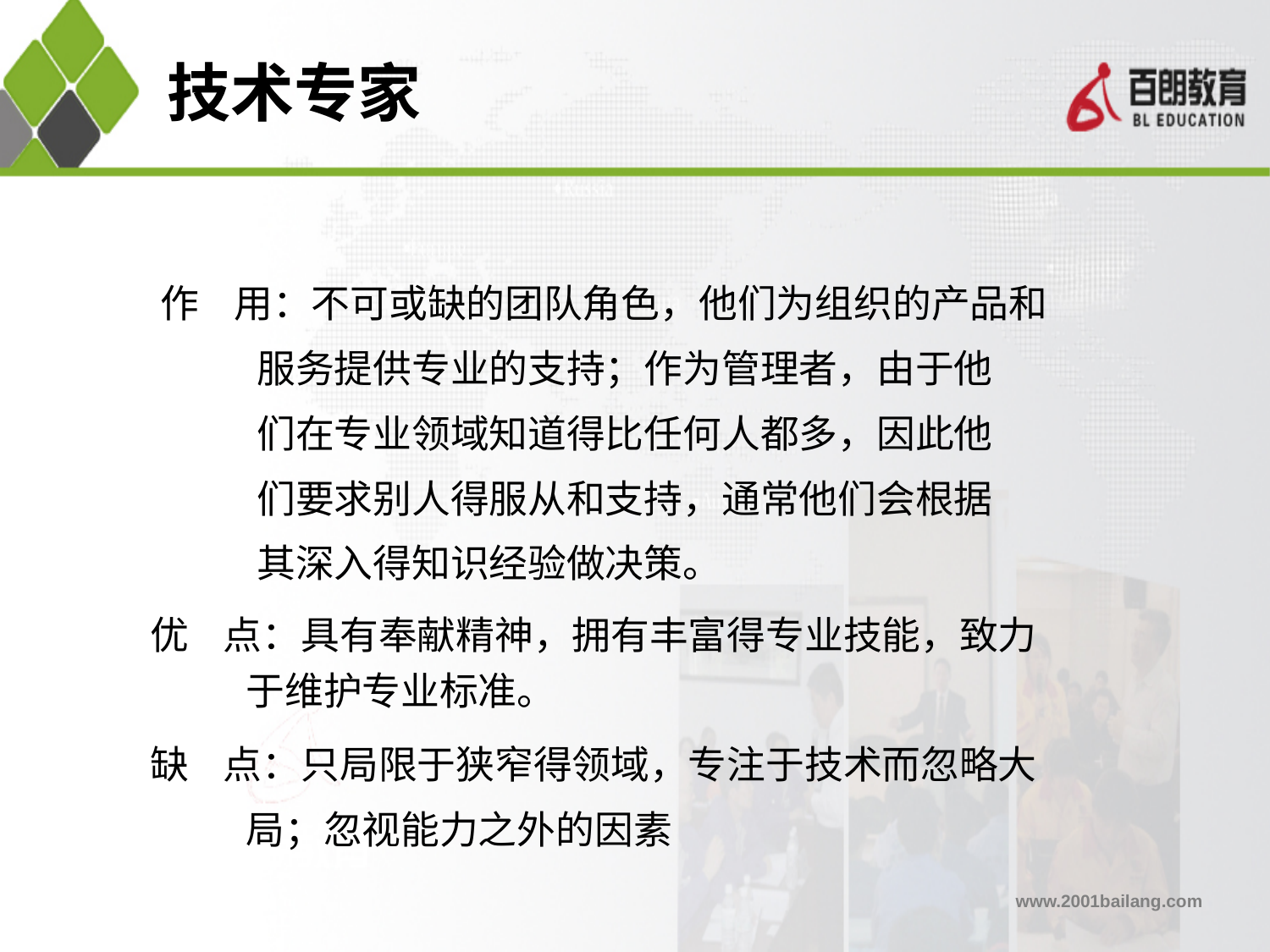

# 技术专家
作    用：不可或缺的团队角色，他们为组织的产品和
          服务提供专业的支持；作为管理者，由于他
          们在专业领域知道得比任何人都多，因此他
          们要求别人得服从和支持，通常他们会根据
          其深入得知识经验做决策。
优    点：具有奉献精神，拥有丰富得专业技能，致力
          于维护专业标准。
缺    点：只局限于狭窄得领域，专注于技术而忽略大
          局；忽视能力之外的因素